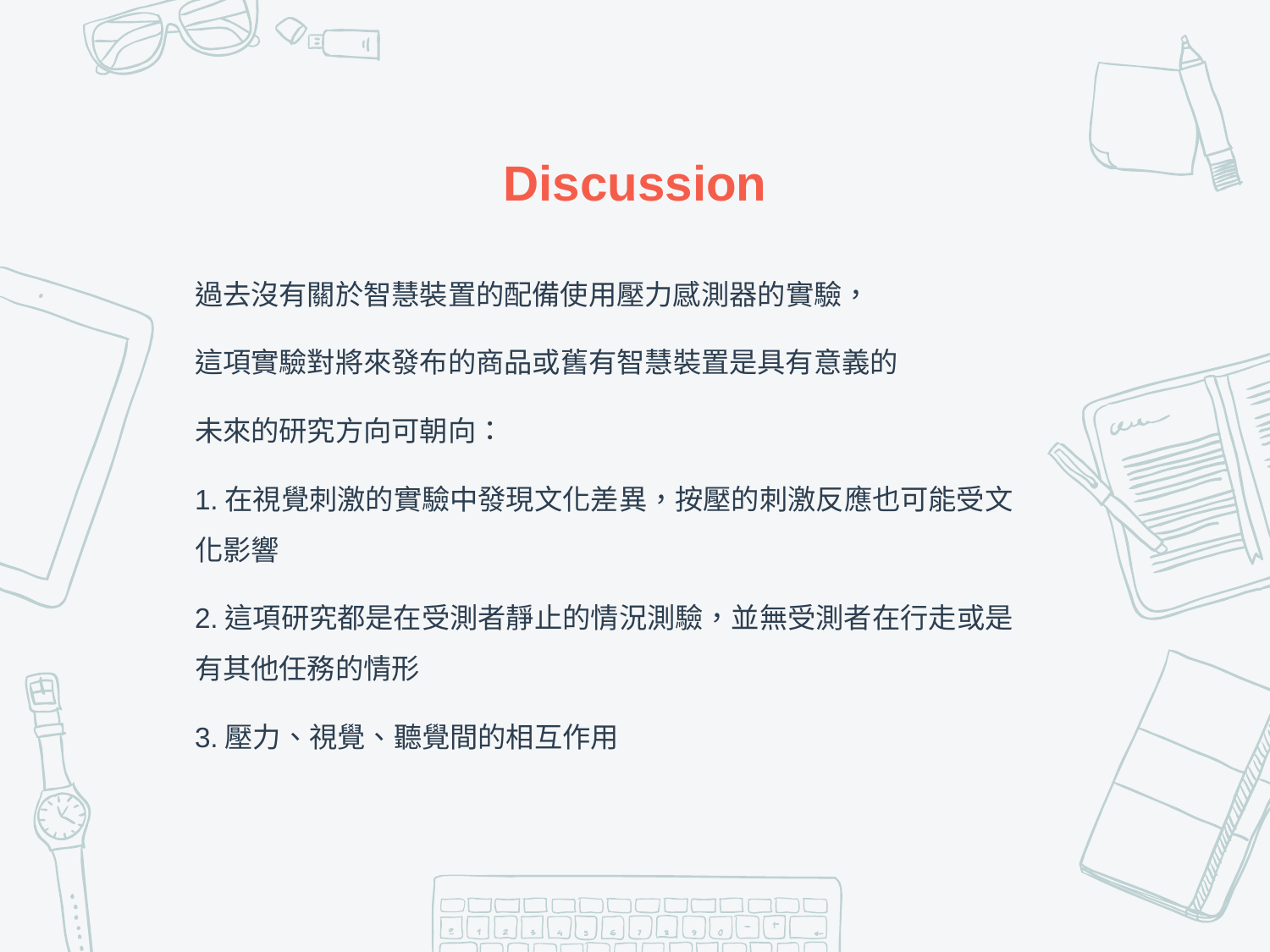

Discussion
過去沒有關於智慧裝置的配備使用壓力感測器的實驗，
這項實驗對將來發布的商品或舊有智慧裝置是具有意義的
未來的研究方向可朝向：
1.在視覺刺激的實驗中發現文化差異，按壓的刺激反應也可能受文化影響
2.這項研究都是在受測者靜止的情況測驗，並無受測者在行走或是有其他任務的情形
3.壓力、視覺、聽覺間的相互作用